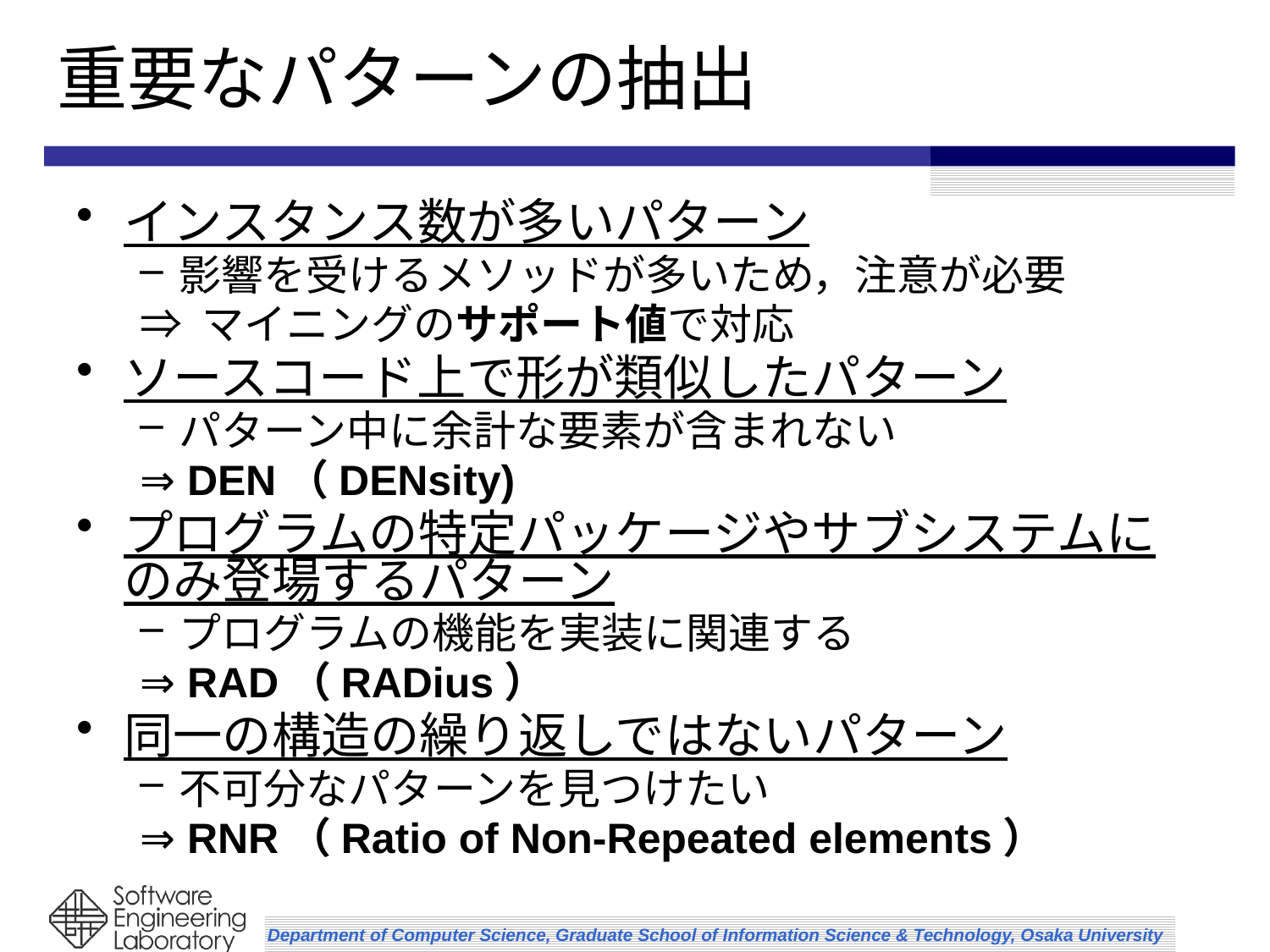

# 重要なパターンの抽出
インスタンス数が多いパターン
影響を受けるメソッドが多いため，注意が必要
⇒ マイニングのサポート値で対応
ソースコード上で形が類似したパターン
パターン中に余計な要素が含まれない
⇒ DEN（DENsity)
プログラムの特定パッケージやサブシステムにのみ登場するパターン
プログラムの機能を実装に関連する
⇒ RAD（RADius）
同一の構造の繰り返しではないパターン
不可分なパターンを見つけたい
⇒ RNR（Ratio of Non-Repeated elements）